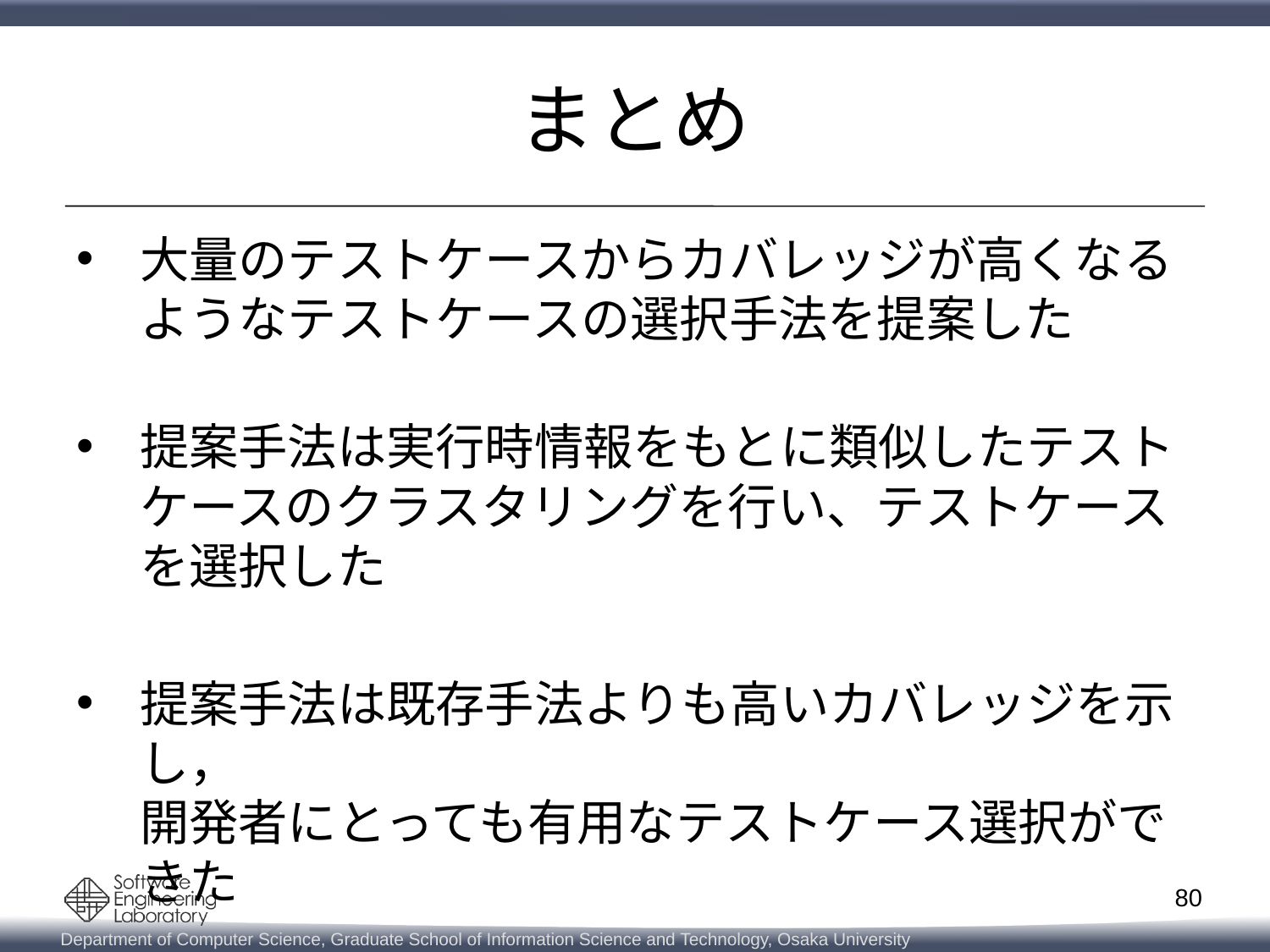

# まとめ
大量のテストケースからカバレッジが高くなるようなテストケースの選択手法を提案した
提案手法は実行時情報をもとに類似したテストケースのクラスタリングを行い、テストケースを選択した

提案手法は既存手法よりも高いカバレッジを示し，
開発者にとっても有用なテストケース選択ができた
80